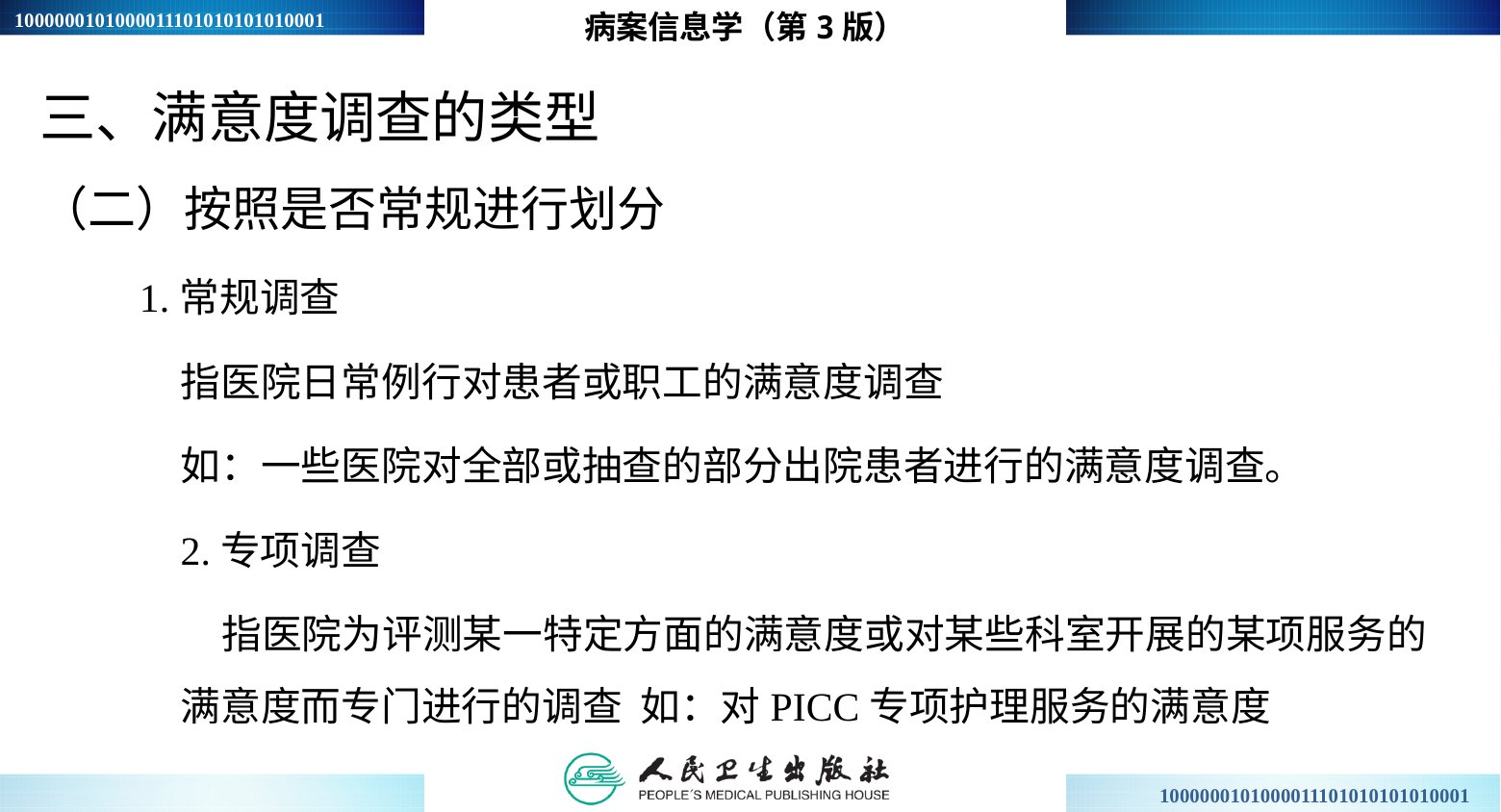

病案信息学（第3版）
三、满意度调查的类型
（二）按照是否常规进行划分
1.常规调查
指医院日常例行对患者或职工的满意度调查
如：一些医院对全部或抽查的部分出院患者进行的满意度调查。
2.专项调查
指医院为评测某一特定方面的满意度或对某些科室开展的某项服务的满意度而专门进行的调查  如：对PICC专项护理服务的满意度